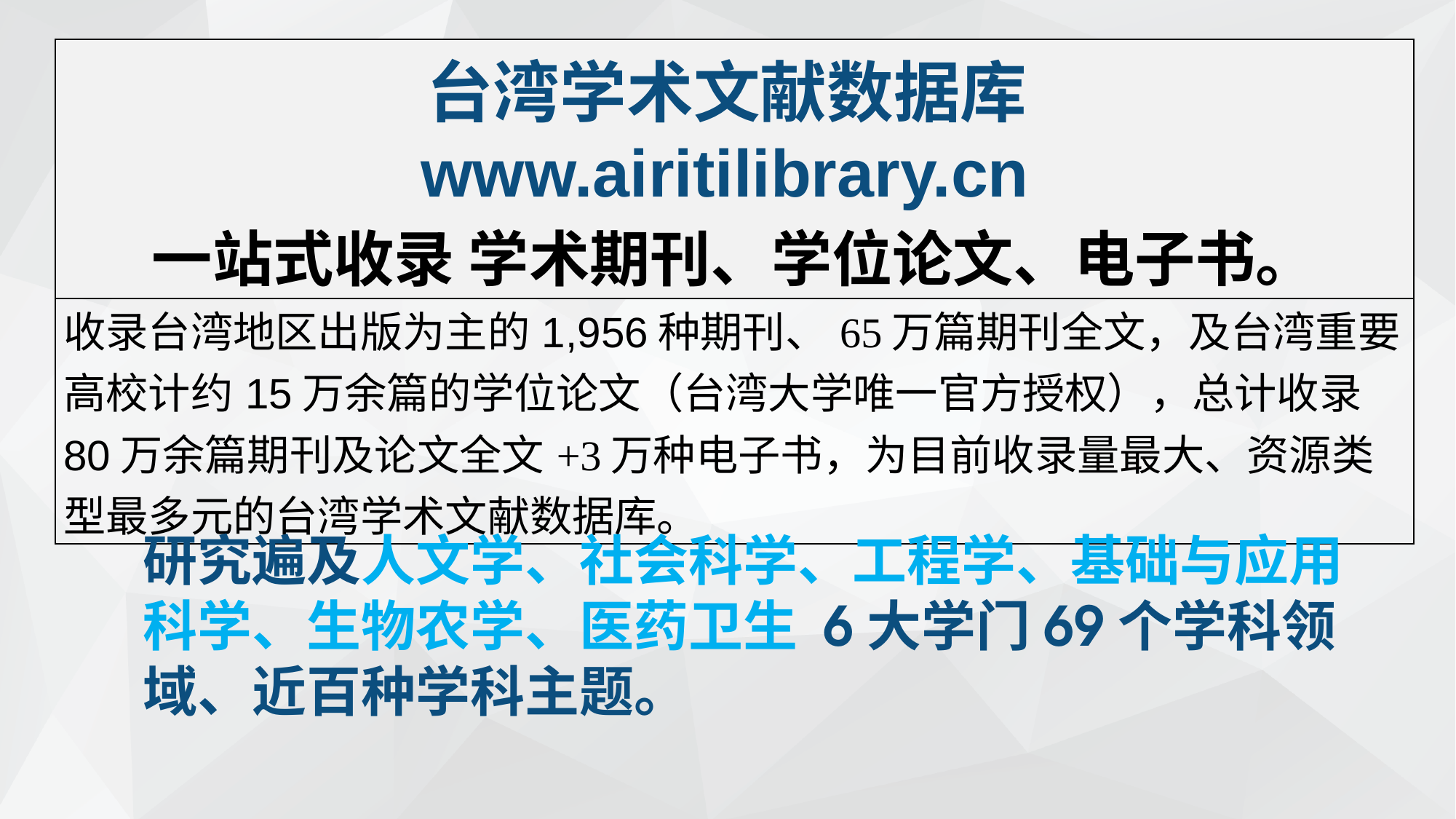

| 台湾学术文献数据库 www.airitilibrary.cn 一站式收录 学术期刊、学位论文、电子书。 |
| --- |
| 收录台湾地区出版为主的1,956种期刊、65万篇期刊全文，及台湾重要高校计约15万余篇的学位论文（台湾大学唯一官方授权），总计收录80万余篇期刊及论文全文+3万种电子书，为目前收录量最大、资源类型最多元的台湾学术文献数据库。 |
研究遍及人文学、社会科学、工程学、基础与应用科学、生物农学、医药卫生 6大学门69个学科领域、近百种学科主题。